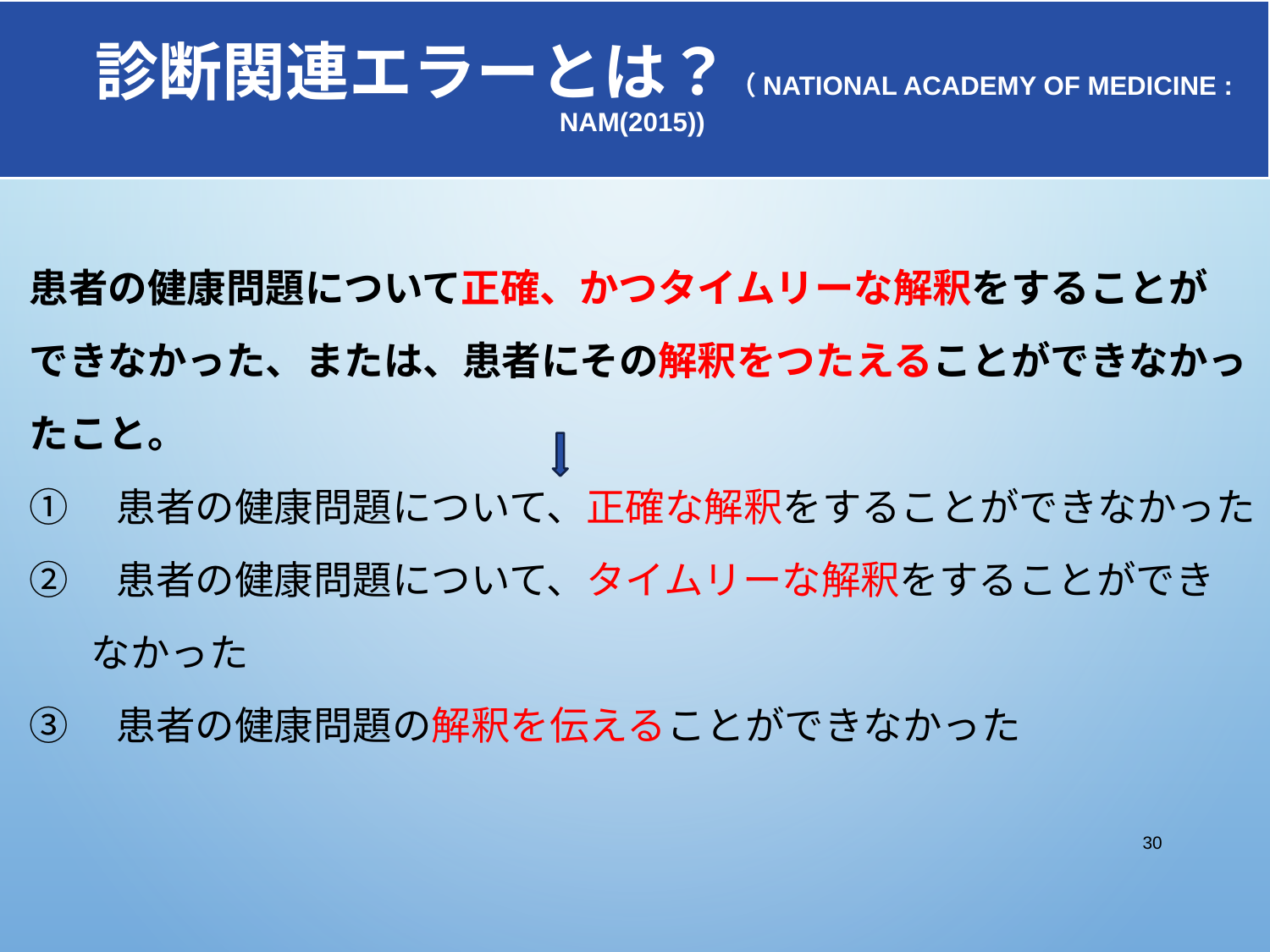

# 診断関連エラーとは？（National Academy of Medicine : NAM(2015))
患者の健康問題について正確、かつタイムリーな解釈をすることが
できなかった、または、患者にその解釈をつたえることができなかっ
たこと。
①　患者の健康問題について、正確な解釈をすることができなかった
②　患者の健康問題について、タイムリーな解釈をすることができ
      なかった
③　患者の健康問題の解釈を伝えることができなかった

30